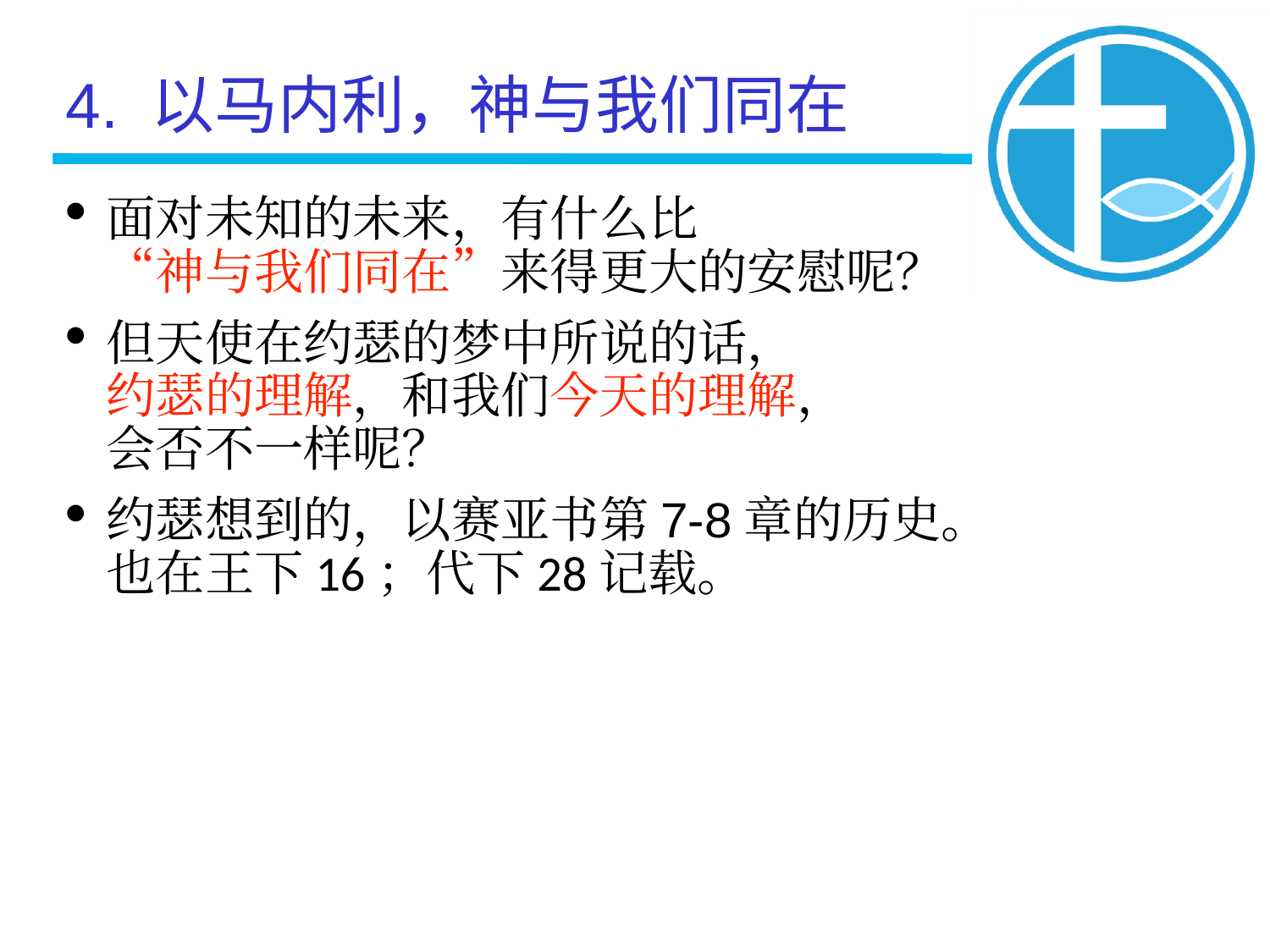

4. 以马内利，神与我们同在
面对未知的未来，有什么比
“神与我们同在”来得更大的安慰呢？
但天使在约瑟的梦中所说的话，
约瑟的理解，和我们今天的理解，
会否不一样呢？
约瑟想到的，以赛亚书第7-8章的历史。
也在王下16；代下28记载。